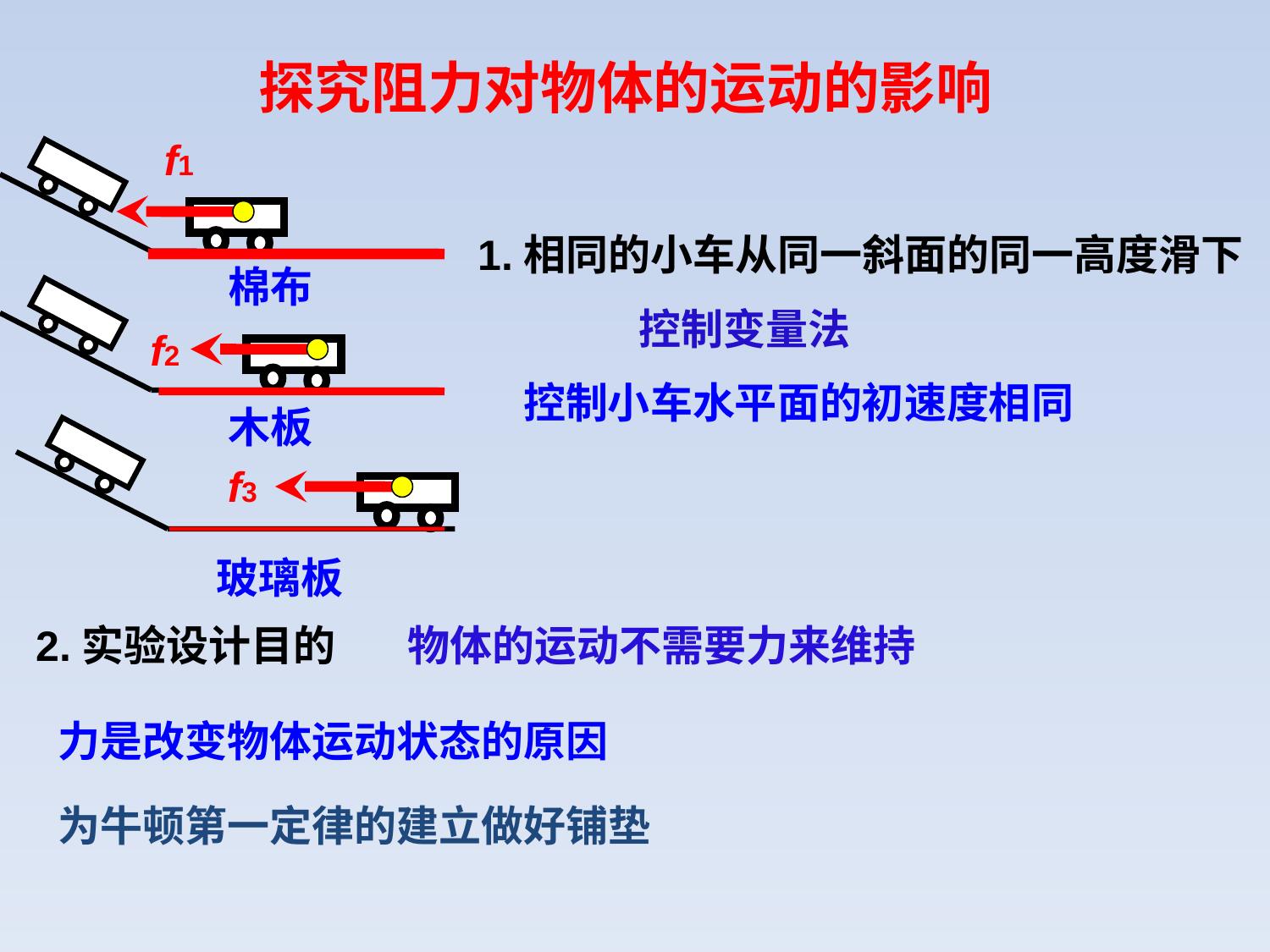

探究阻力对物体的运动的影响
f1

棉布

木板

玻璃板

1.相同的小车从同一斜面的同一高度滑下

控制变量法
f2

控制小车水平面的初速度相同

f3

2.实验设计目的
物体的运动不需要力来维持
力是改变物体运动状态的原因
为牛顿第一定律的建立做好铺垫